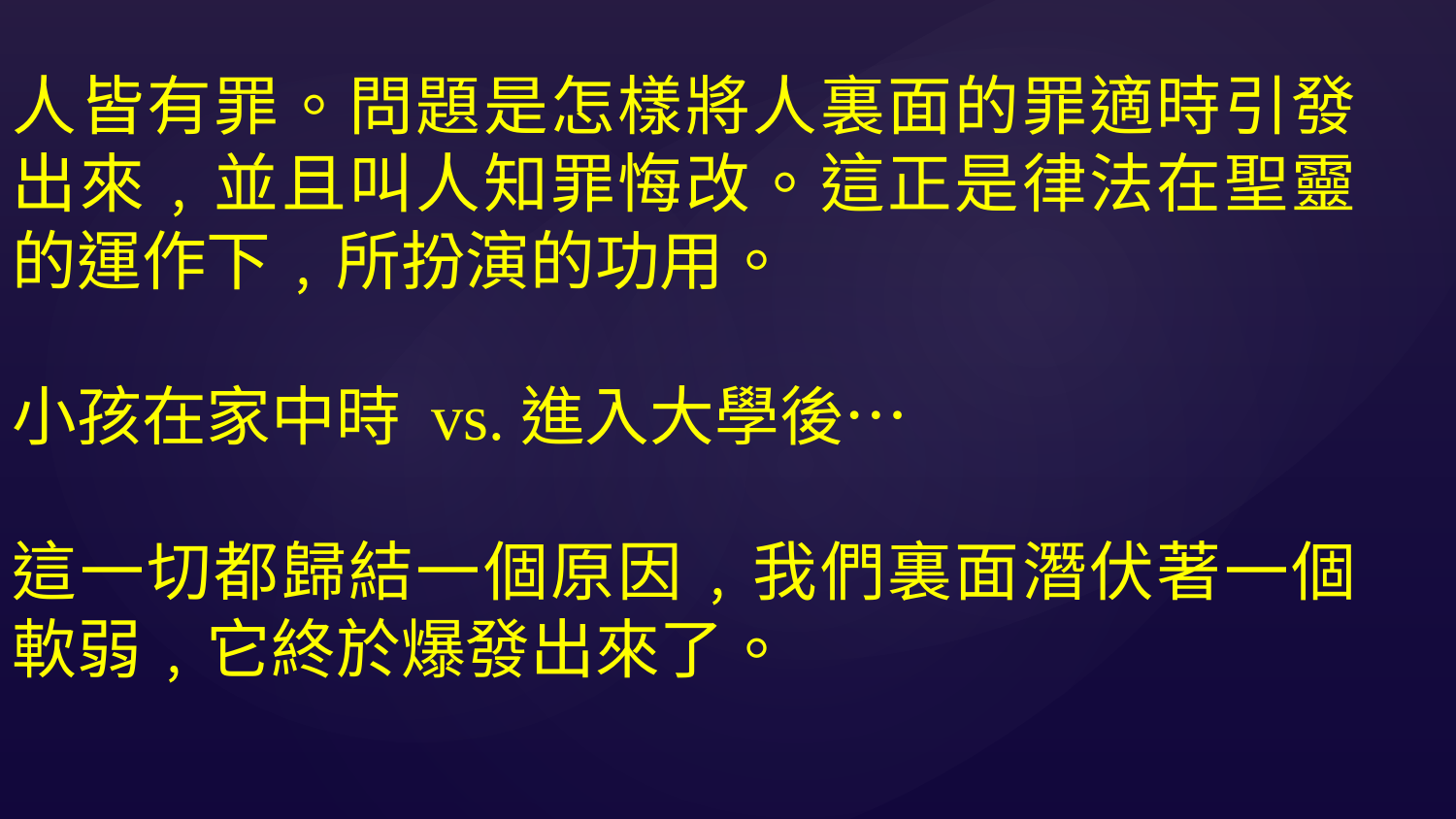

人皆有罪。問題是怎樣將人裏面的罪適時引發出來﹐並且叫人知罪悔改。這正是律法在聖靈的運作下﹐所扮演的功用。

小孩在家中時 vs.進入大學後…

這一切都歸結一個原因﹐我們裏面潛伏著一個軟弱﹐它終於爆發出來了。